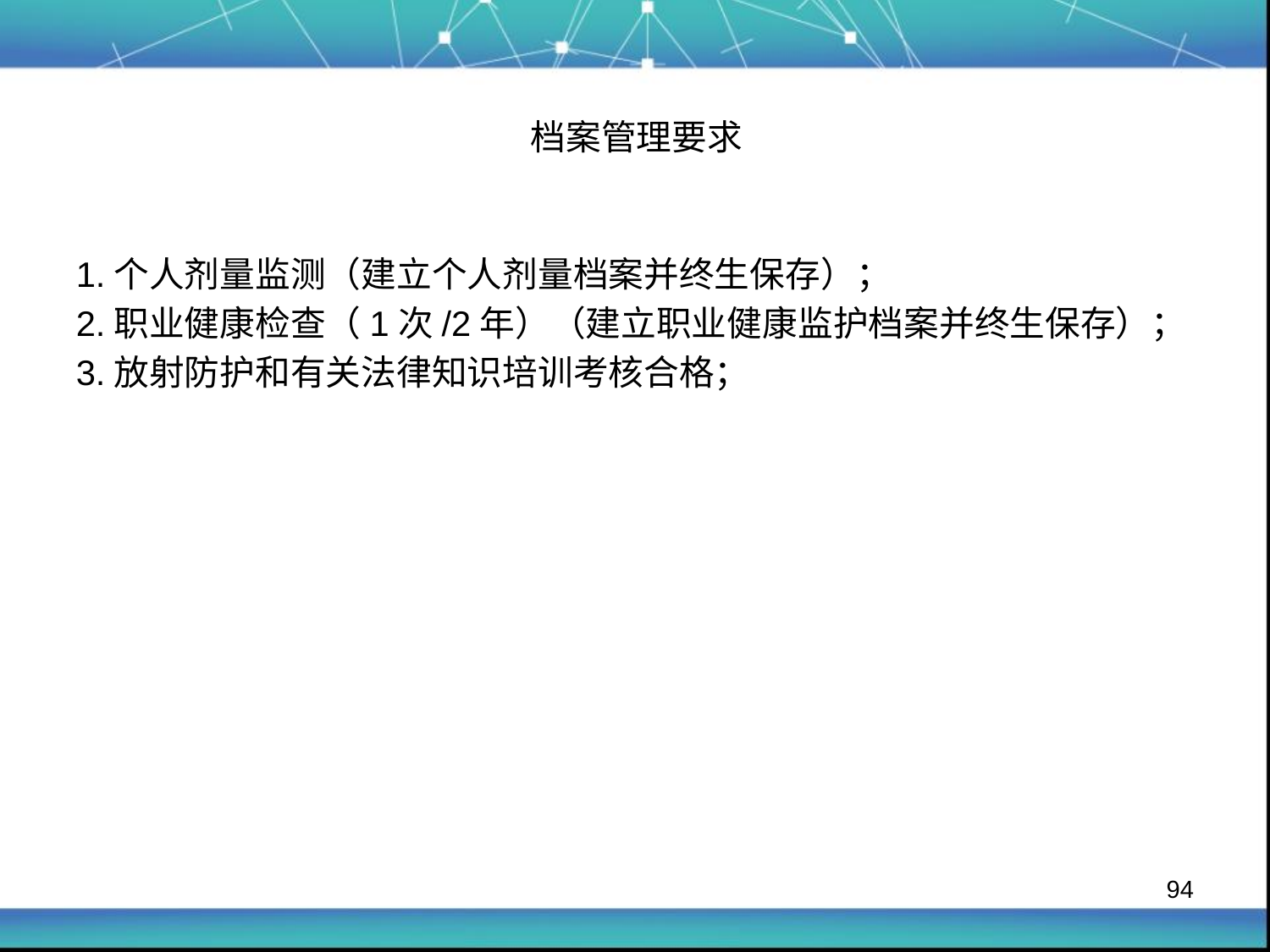

# 档案管理要求

1.个人剂量监测（建立个人剂量档案并终生保存）；
2.职业健康检查（1次/2年）（建立职业健康监护档案并终生保存）；
3.放射防护和有关法律知识培训考核合格；

94